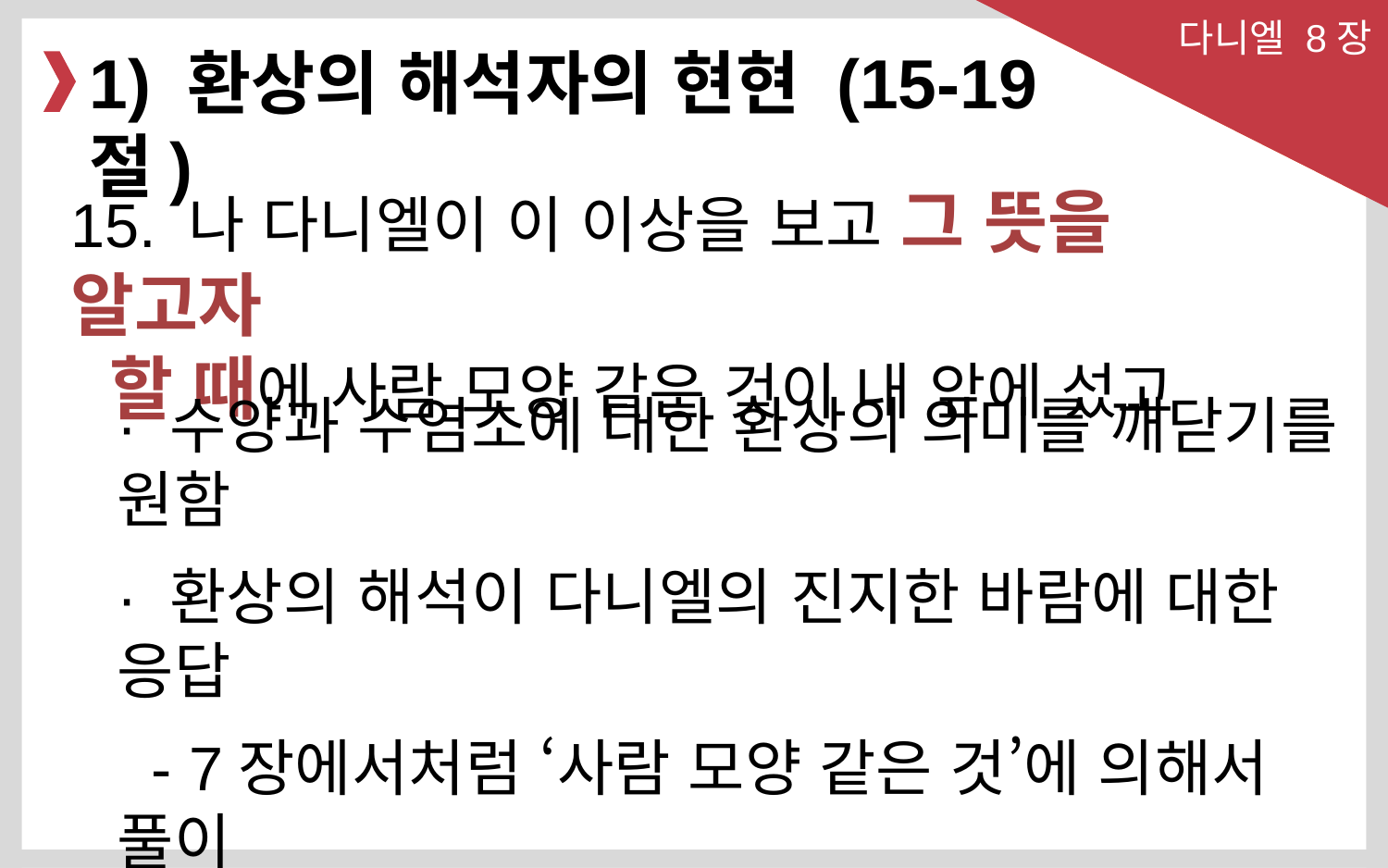

다니엘 8장
1) 환상의 해석자의 현현 (15-19절)

15. 나 다니엘이 이 이상을 보고 그 뜻을 알고자
  할 때에 사람 모양 같은 것이 내 앞에 섰고
· 수양과 수염소에 대한 환상의 의미를 깨닫기를 원함
· 환상의 해석이 다니엘의 진지한 바람에 대한 응답
  - 7장에서처럼 ‘사람 모양 같은 것’에 의해서 풀이
  - 사람(게베르) : 인간의 힘과 권능을 강조하는 단어